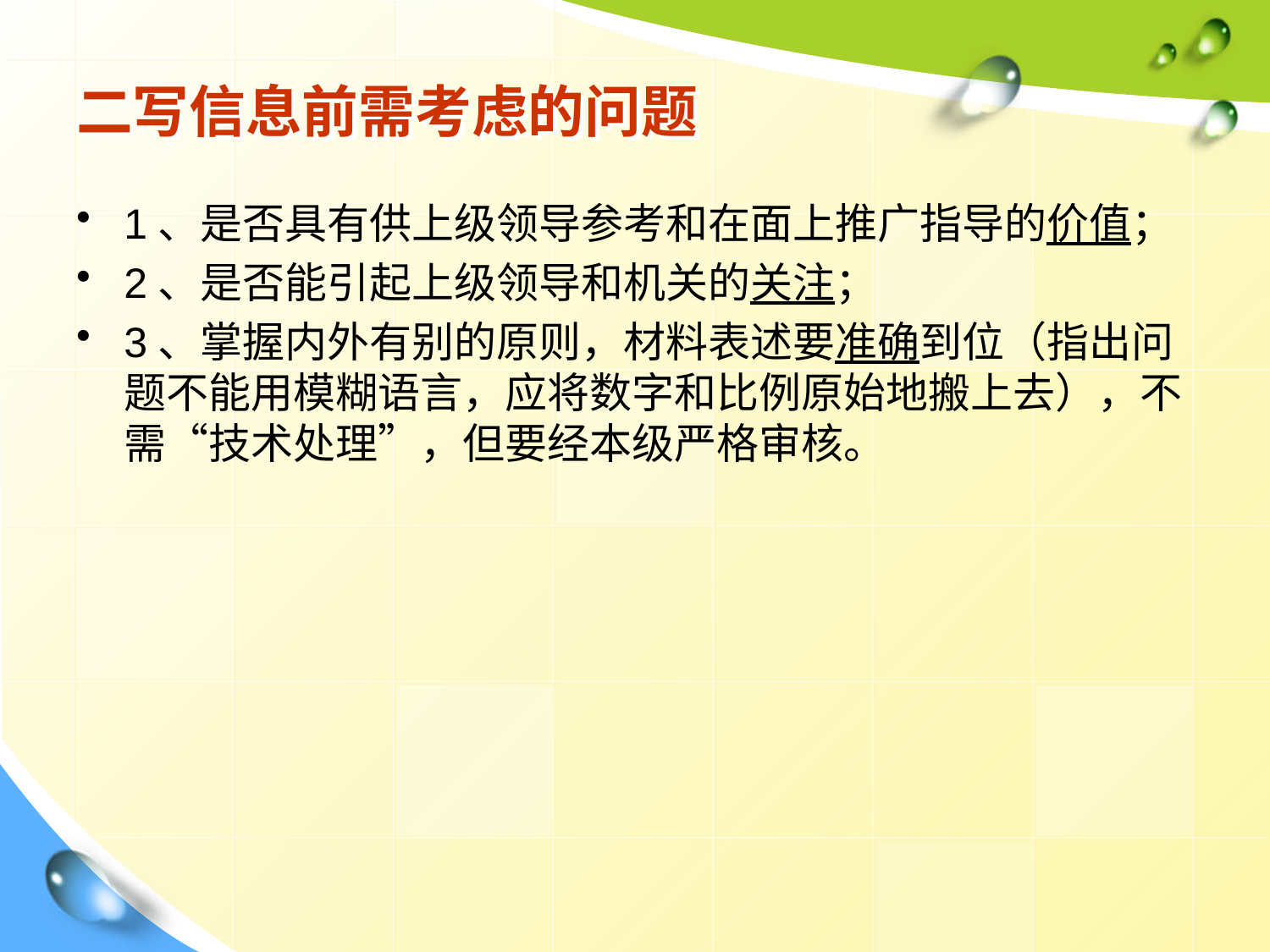

# 二写信息前需考虑的问题
1、是否具有供上级领导参考和在面上推广指导的价值；
2、是否能引起上级领导和机关的关注；
3、掌握内外有别的原则，材料表述要准确到位（指出问题不能用模糊语言，应将数字和比例原始地搬上去），不需“技术处理”，但要经本级严格审核。